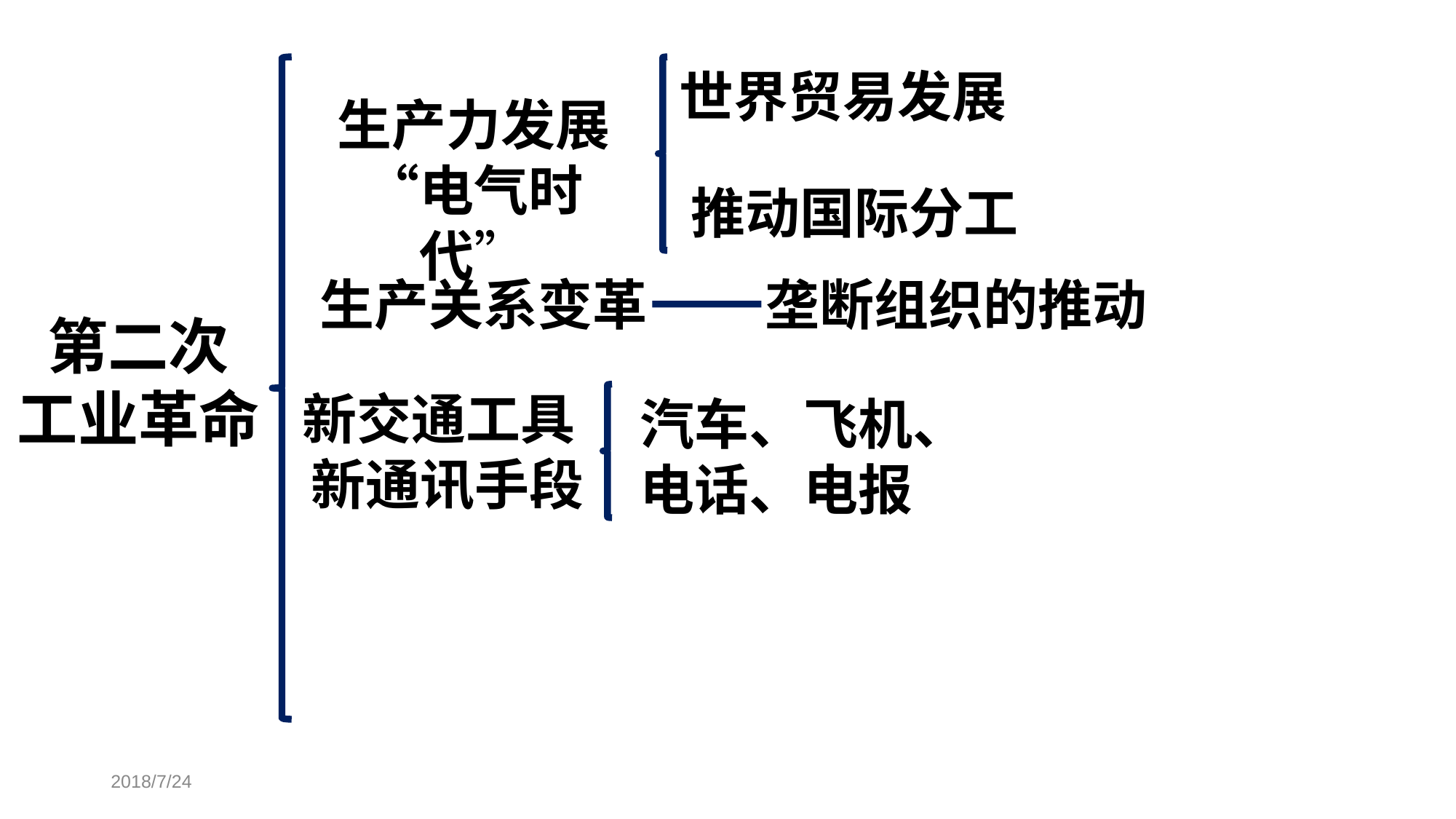

世界贸易发展

生产力发展“电气时代”
推动国际分工
生产关系变革
垄断组织的推动
第二次
工业革命

新交通工具
新通讯手段

汽车、飞机、
电话、电报
2018/7/24